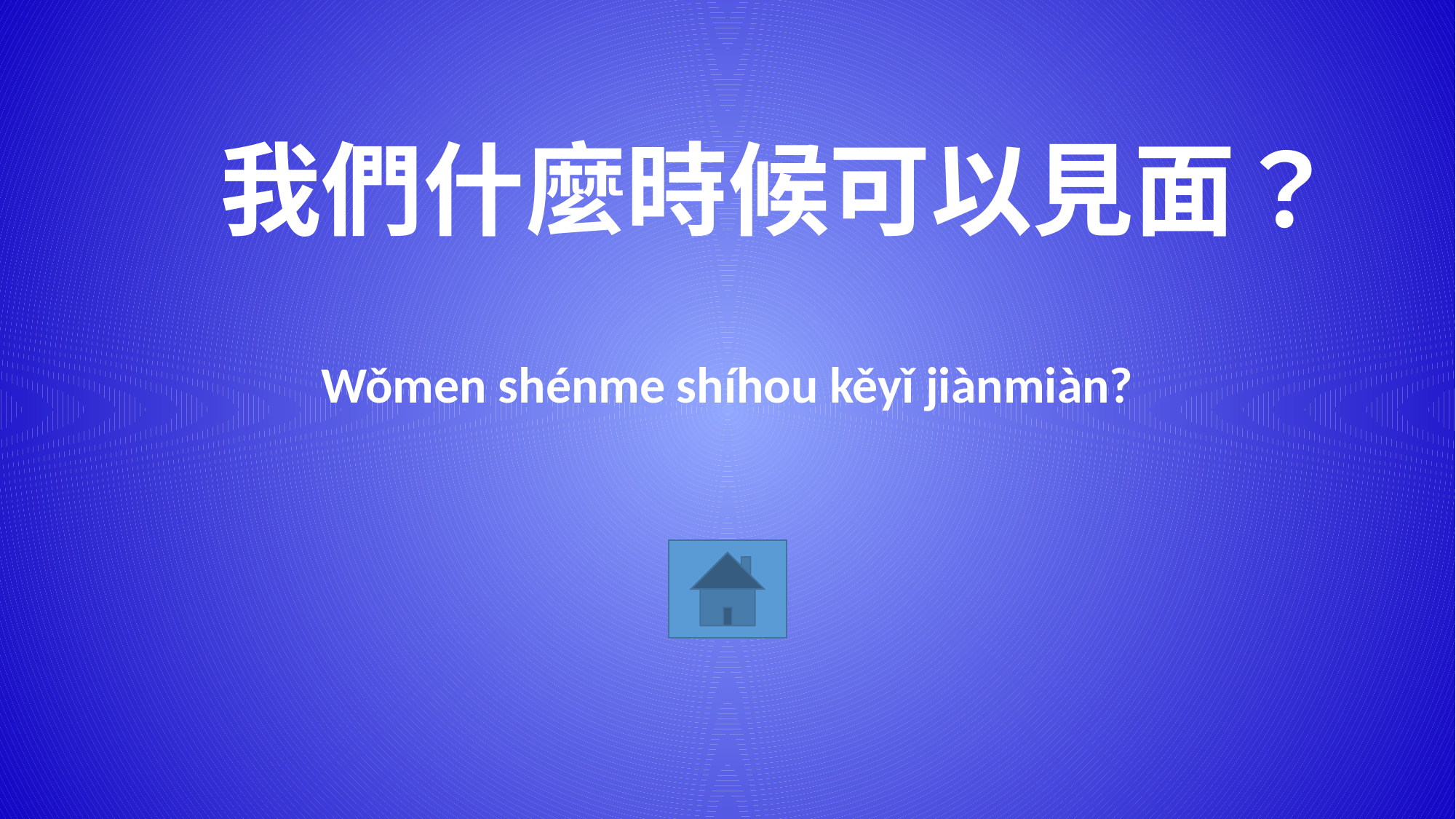

# 我們什麼時候可以見面？ Wǒmen shénme shíhou kěyǐ jiànmiàn?